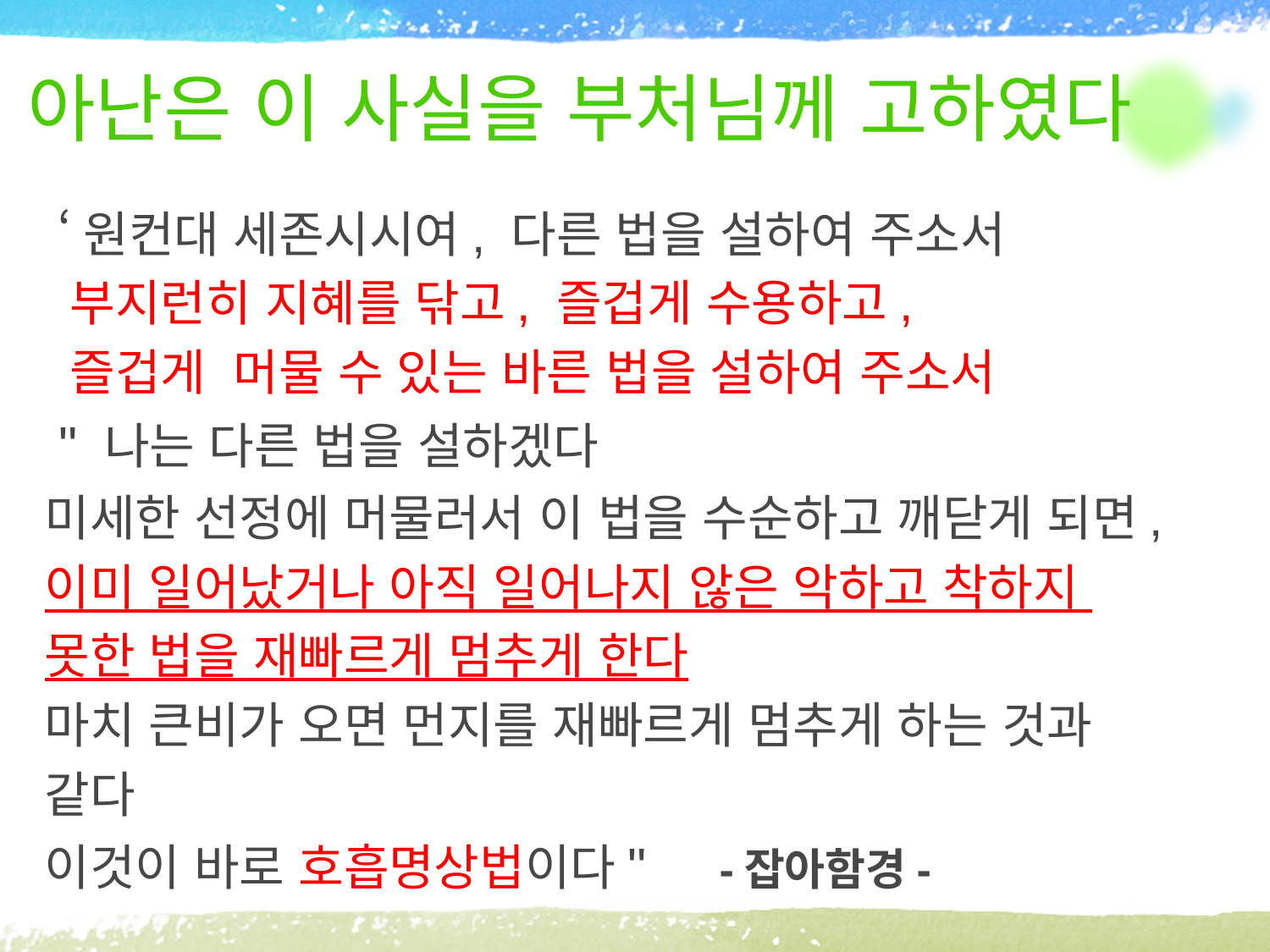

# 아난은 이 사실을 부처님께 고하였다

 ‘원컨대 세존시시여, 다른 법을 설하여 주소서
 부지런히 지혜를 닦고, 즐겁게 수용하고,
 즐겁게  머물 수 있는 바른 법을 설하여 주소서
 " 나는 다른 법을 설하겠다
미세한 선정에 머물러서 이 법을 수순하고 깨닫게 되면,
이미 일어났거나 아직 일어나지 않은 악하고 착하지
못한 법을 재빠르게 멈추게 한다
마치 큰비가 오면 먼지를 재빠르게 멈추게 하는 것과
같다
이것이 바로 호흡명상법이다"     -잡아함경-